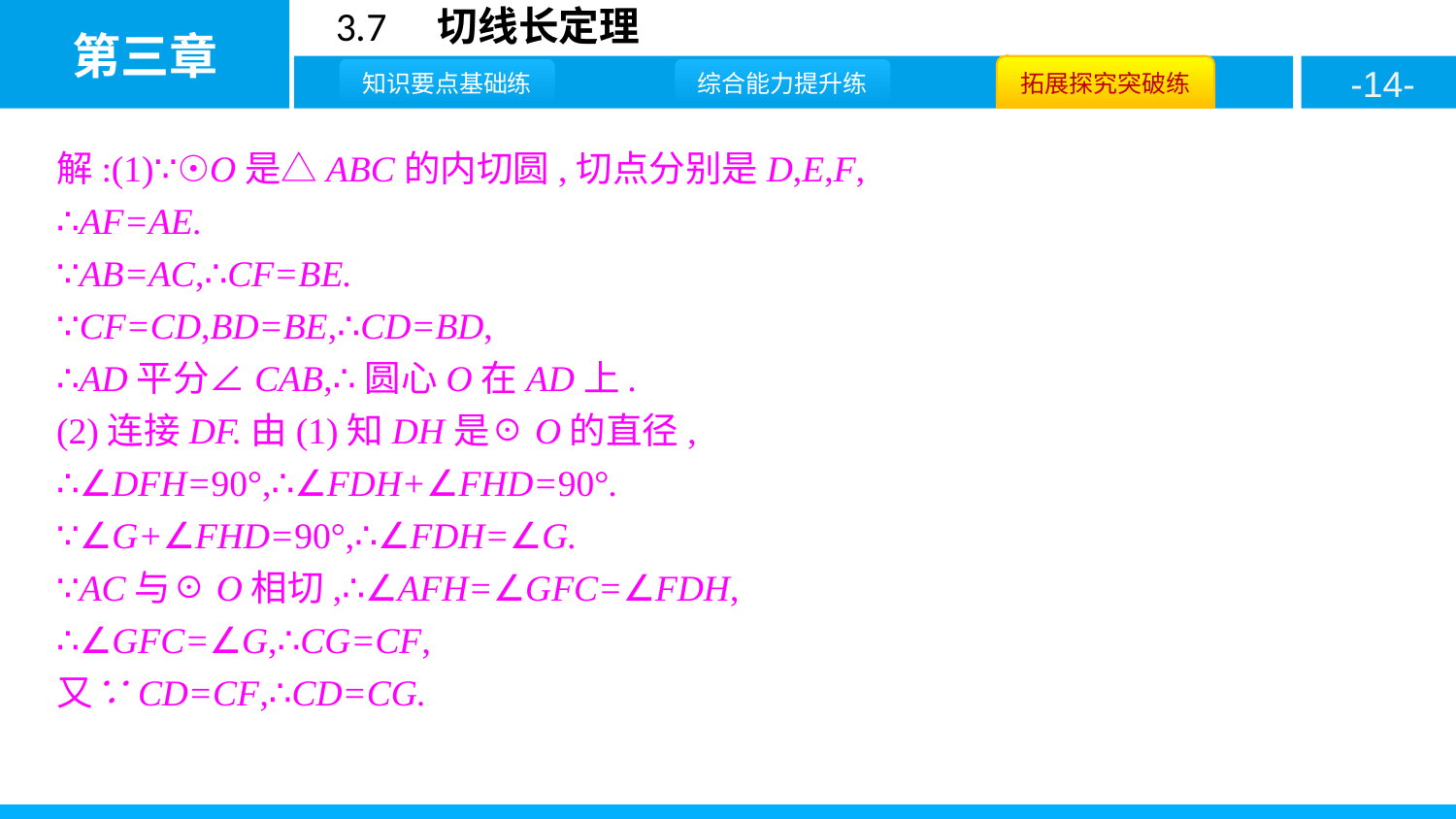

解:(1)∵☉O是△ABC的内切圆,切点分别是D,E,F,
∴AF=AE.
∵AB=AC,∴CF=BE.
∵CF=CD,BD=BE,∴CD=BD,
∴AD平分∠CAB,∴圆心O在AD上.
(2)连接DF.由(1)知DH是☉O的直径,
∴∠DFH=90°,∴∠FDH+∠FHD=90°.
∵∠G+∠FHD=90°,∴∠FDH=∠G.
∵AC与☉O相切,∴∠AFH=∠GFC=∠FDH,
∴∠GFC=∠G,∴CG=CF,
又∵CD=CF,∴CD=CG.